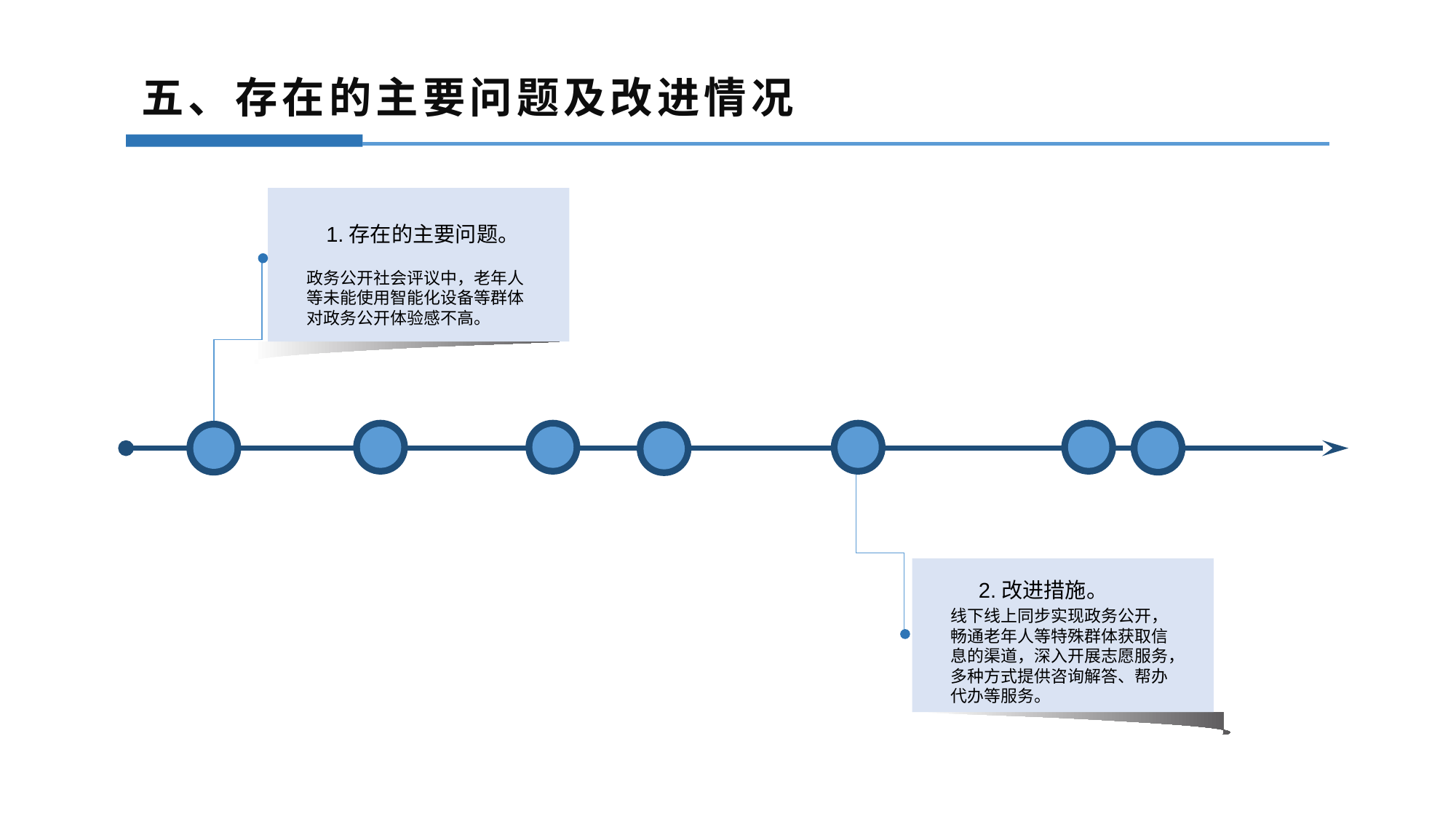

五、存在的主要问题及改进情况

1.存在的主要问题。
政务公开社会评议中，老年人等未能使用智能化设备等群体对政务公开体验感不高。

2.改进措施。
线下线上同步实现政务公开，畅通老年人等特殊群体获取信息的渠道，深入开展志愿服务，多种方式提供咨询解答、帮办代办等服务。